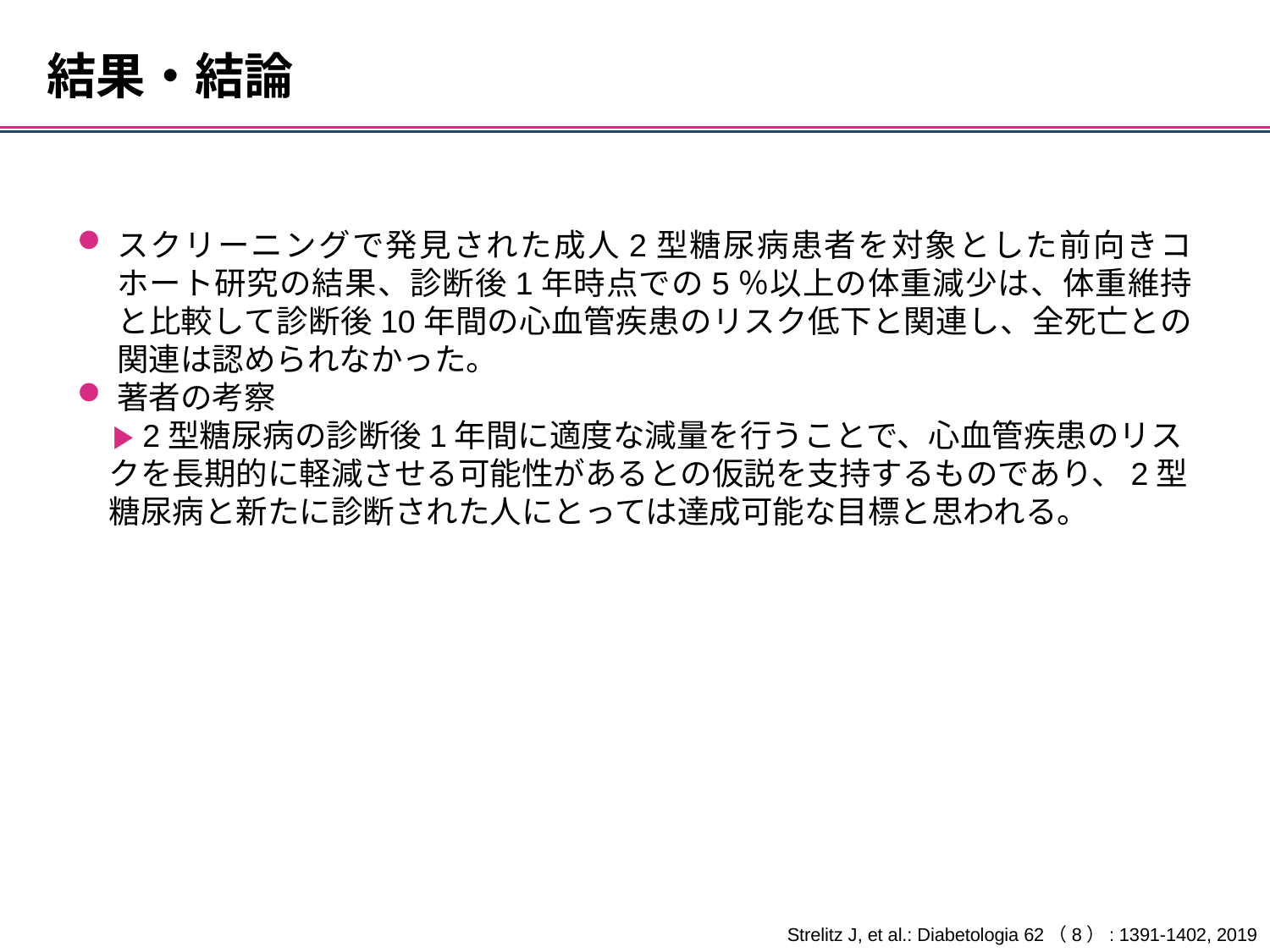

結果・結論
スクリーニングで発見された成人2型糖尿病患者を対象とした前向きコホート研究の結果、診断後1年時点での5％以上の体重減少は、体重維持と比較して診断後10年間の心血管疾患のリスク低下と関連し、全死亡との関連は認められなかった。
著者の考察
    ▶ 2型糖尿病の診断後1年間に適度な減量を行うことで、心血管疾患のリス
　クを長期的に軽減させる可能性があるとの仮説を支持するものであり、2型
　糖尿病と新たに診断された人にとっては達成可能な目標と思われる。
Strelitz J, et al.: Diabetologia 62（8）: 1391-1402, 2019